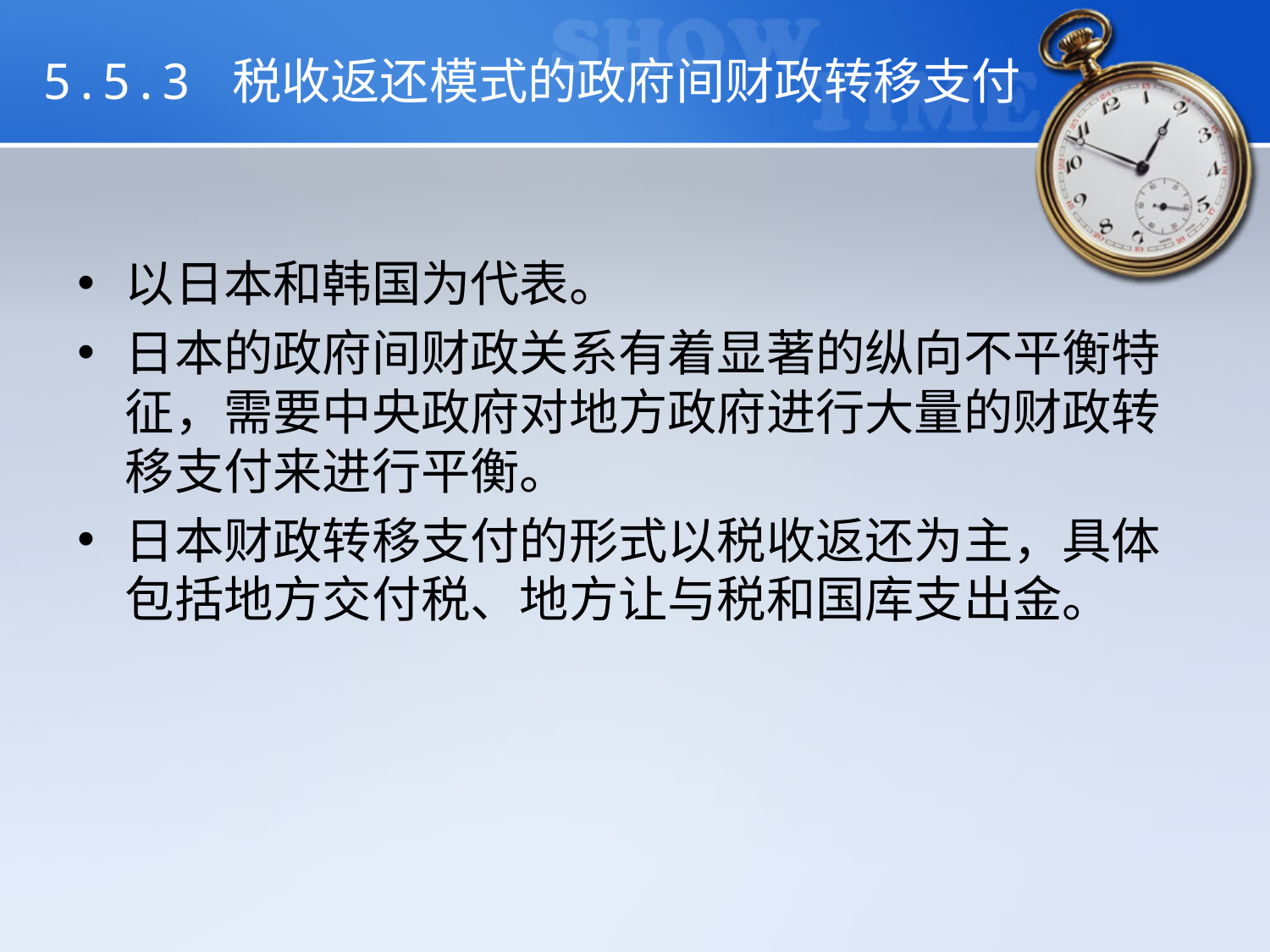

# 5.5.3 税收返还模式的政府间财政转移支付
以日本和韩国为代表。
日本的政府间财政关系有着显著的纵向不平衡特征，需要中央政府对地方政府进行大量的财政转移支付来进行平衡。
日本财政转移支付的形式以税收返还为主，具体包括地方交付税、地方让与税和国库支出金。